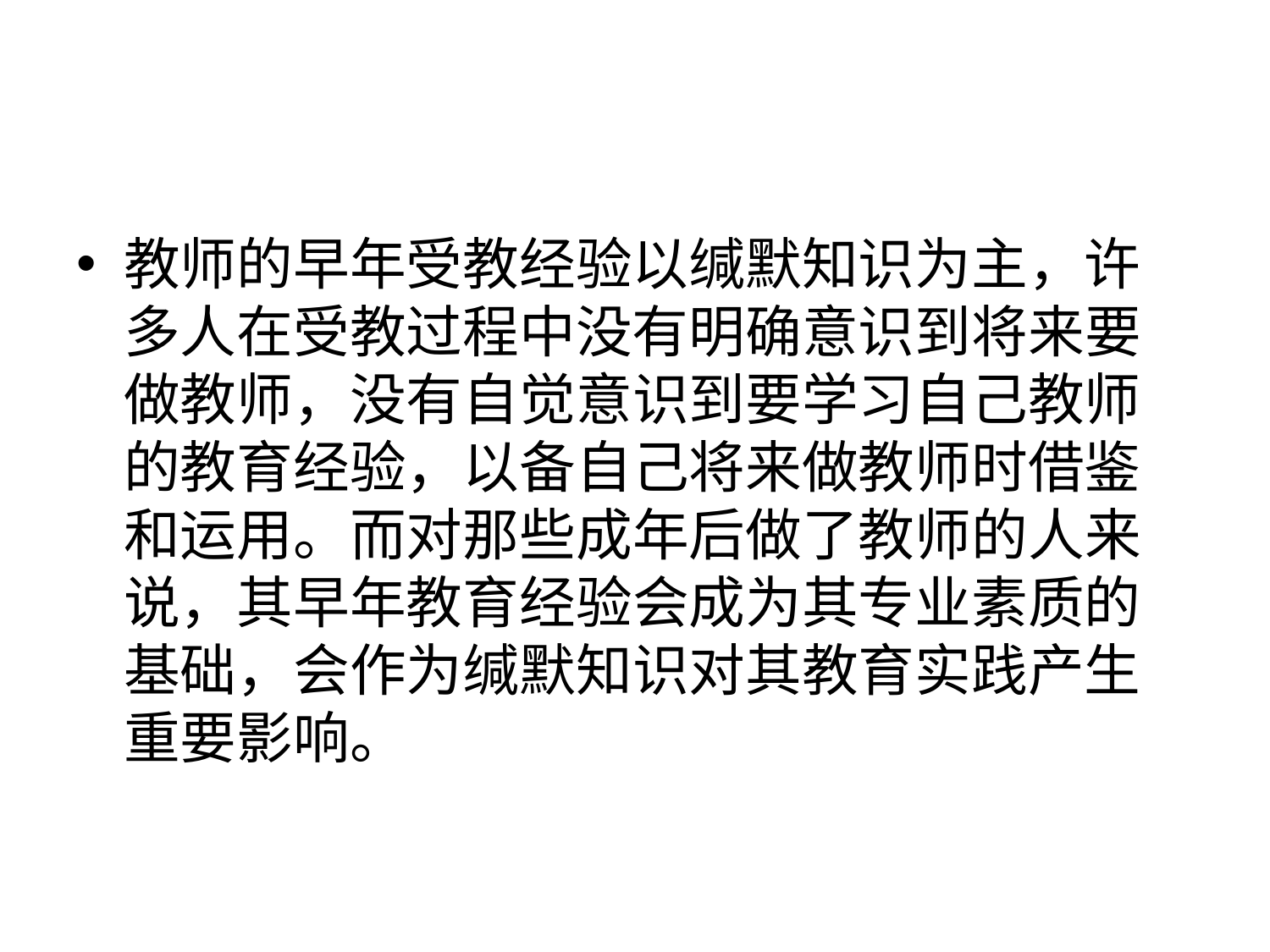

#
教师的早年受教经验以缄默知识为主，许多人在受教过程中没有明确意识到将来要做教师，没有自觉意识到要学习自己教师的教育经验，以备自己将来做教师时借鉴和运用。而对那些成年后做了教师的人来说，其早年教育经验会成为其专业素质的基础，会作为缄默知识对其教育实践产生重要影响。